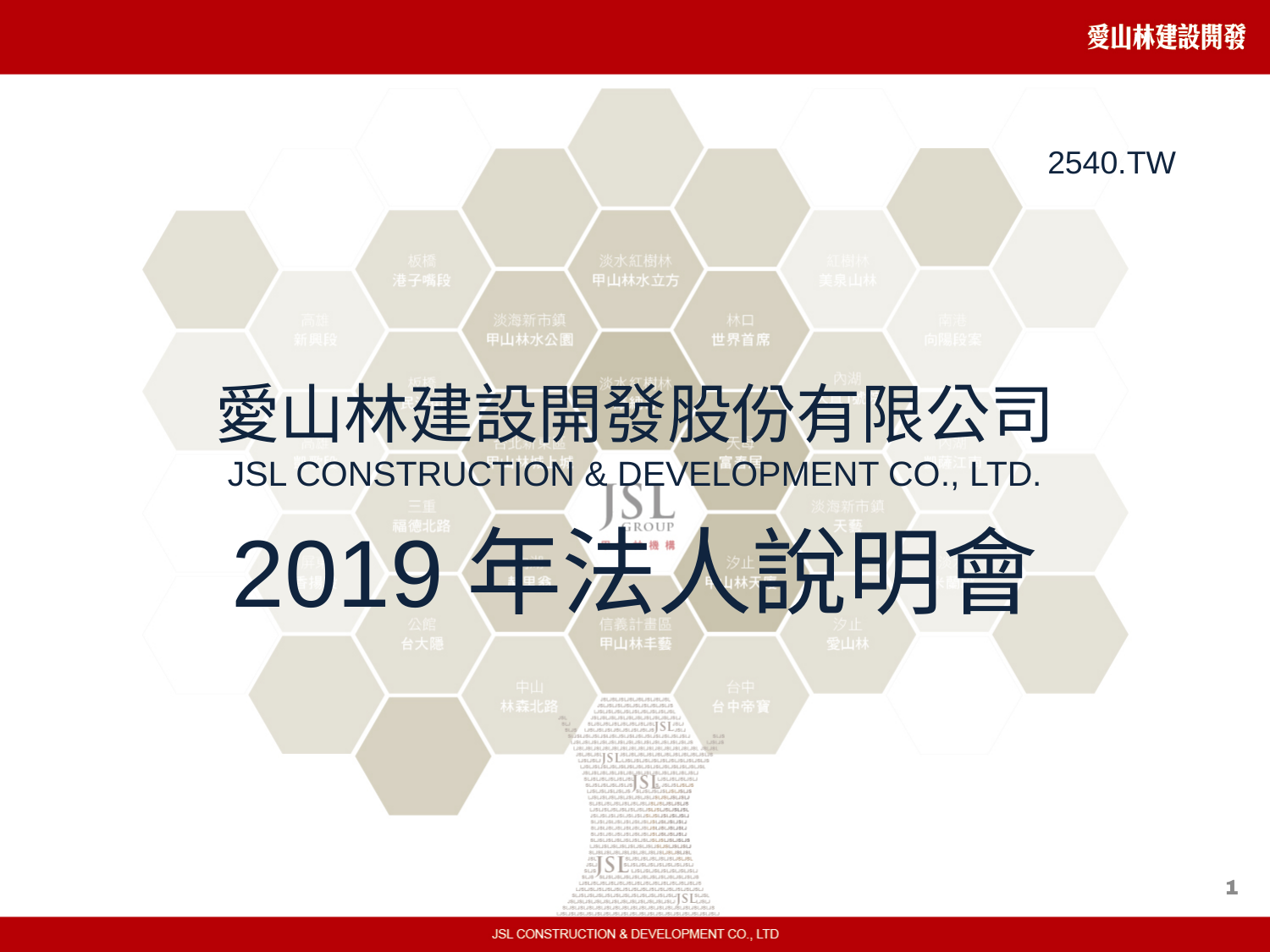

2540.TW
# 愛山林建設開發股份有限公司 JSL CONSTRUCTION & DEVELOPMENT CO., LTD.
2019年法人說明會
1